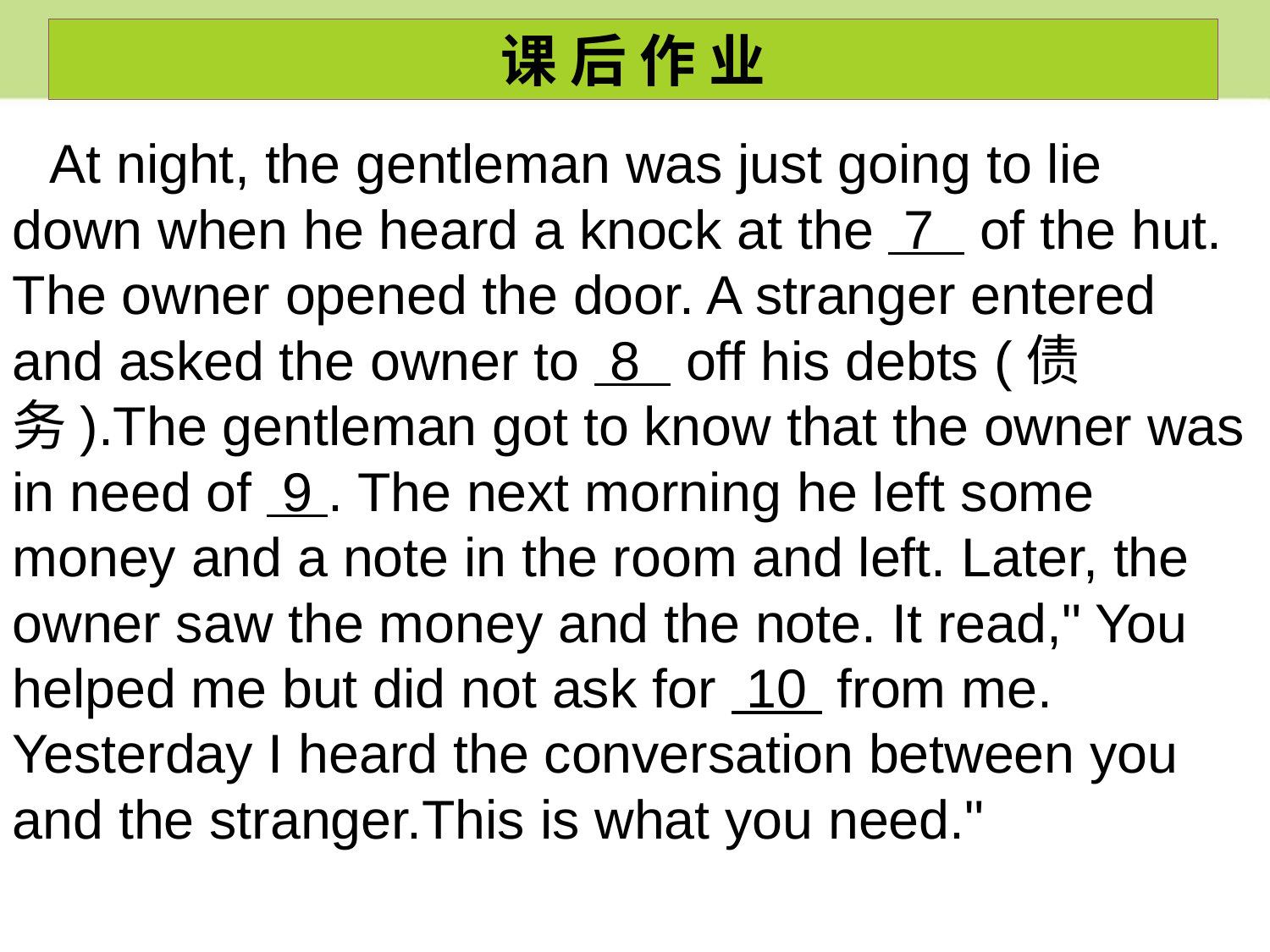

课 后 作 业
At night, the gentleman was just going to lie down when he heard a knock at the  7   of the hut. The owner opened the door. A stranger entered and asked the owner to  8   off his debts (债务).The gentleman got to know that the owner was in need of  9 . The next morning he left some money and a note in the room and left. Later, the owner saw the money and the note. It read," You helped me but did not ask for  10  from me. Yesterday I heard the conversation between you and the stranger.This is what you need."